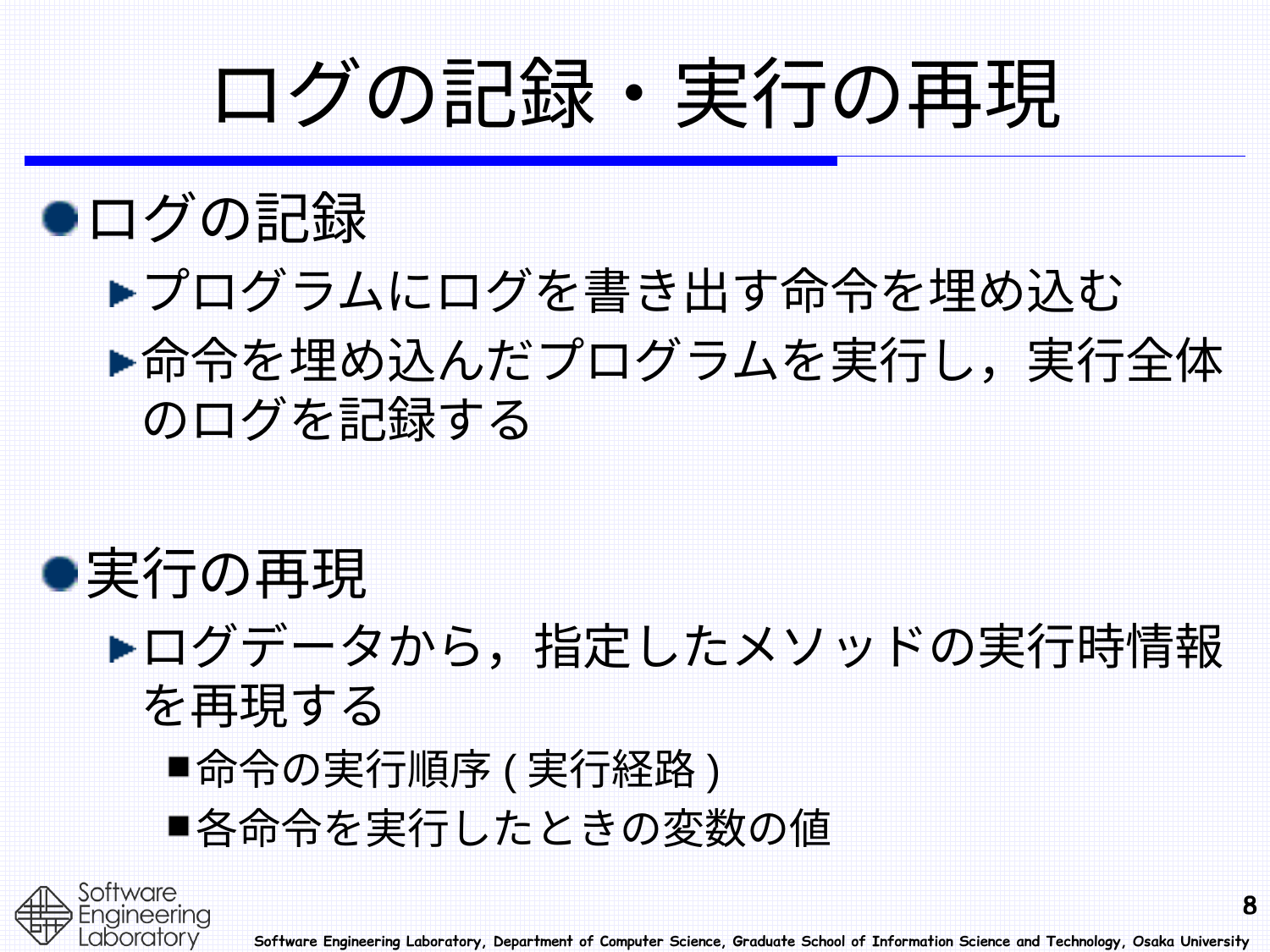

# ログの記録・実行の再現
ログの記録
プログラムにログを書き出す命令を埋め込む
命令を埋め込んだプログラムを実行し，実行全体のログを記録する

実行の再現
ログデータから，指定したメソッドの実行時情報を再現する
命令の実行順序(実行経路)
各命令を実行したときの変数の値